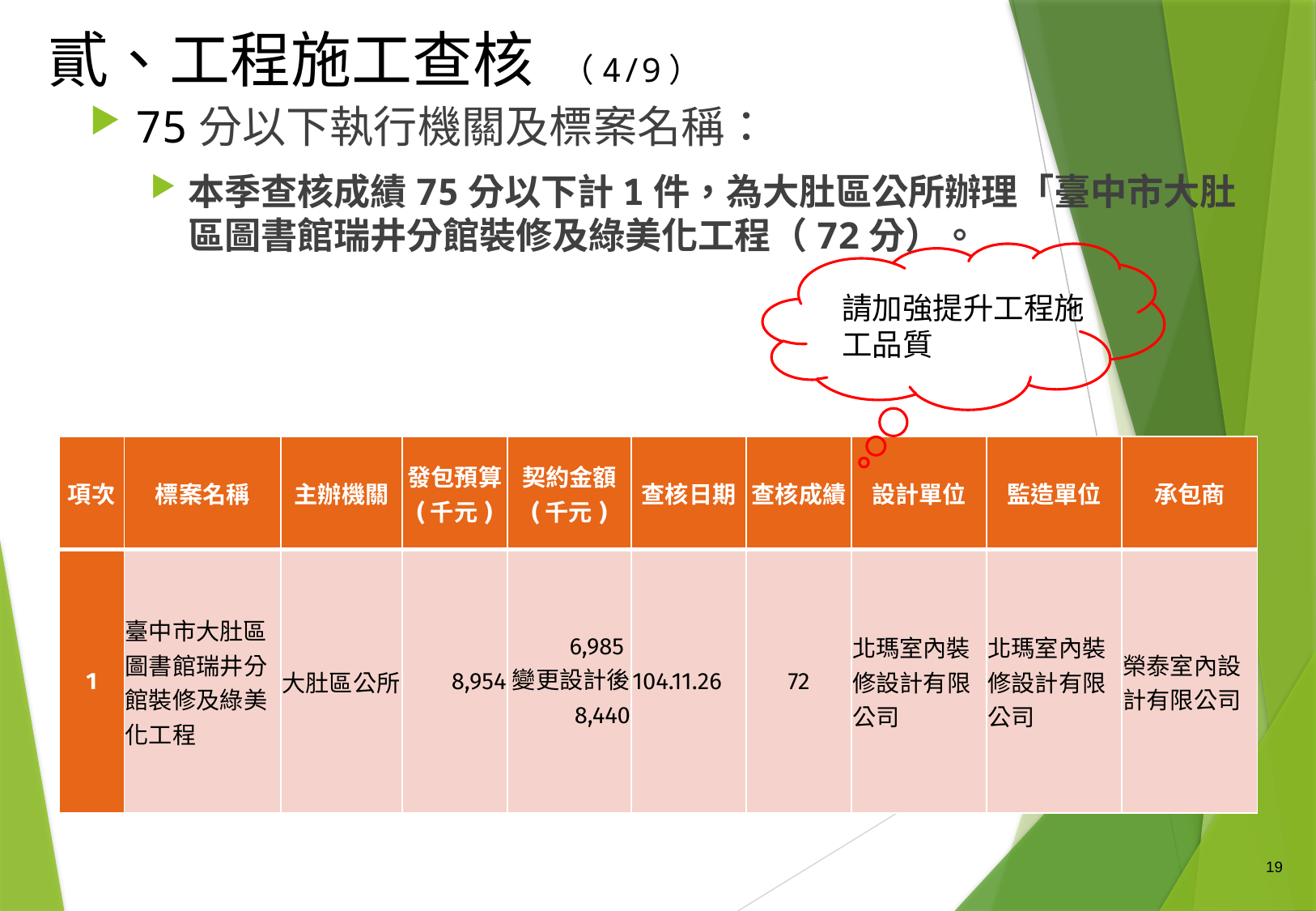

# 貳、工程施工查核  （4/9）
75分以下執行機關及標案名稱：
本季查核成績75分以下計1件，為大肚區公所辦理「臺中市大肚區圖書館瑞井分館裝修及綠美化工程（72分）。

請加強提升工程施工品質
| 項次 | 標案名稱 | 主辦機關 | 發包預算 (千元) | 契約金額 (千元) | 查核日期 | 查核成績 | 設計單位 | 監造單位 | 承包商 |
| --- | --- | --- | --- | --- | --- | --- | --- | --- | --- |
| 1 | 臺中市大肚區圖書館瑞井分館裝修及綠美化工程 | 大肚區公所 | 8,954 | 6,985 變更設計後： 8,440 | 104.11.26 | 72 | 北瑪室內裝修設計有限公司 | 北瑪室內裝修設計有限公司 | 榮泰室內設計有限公司 |
19